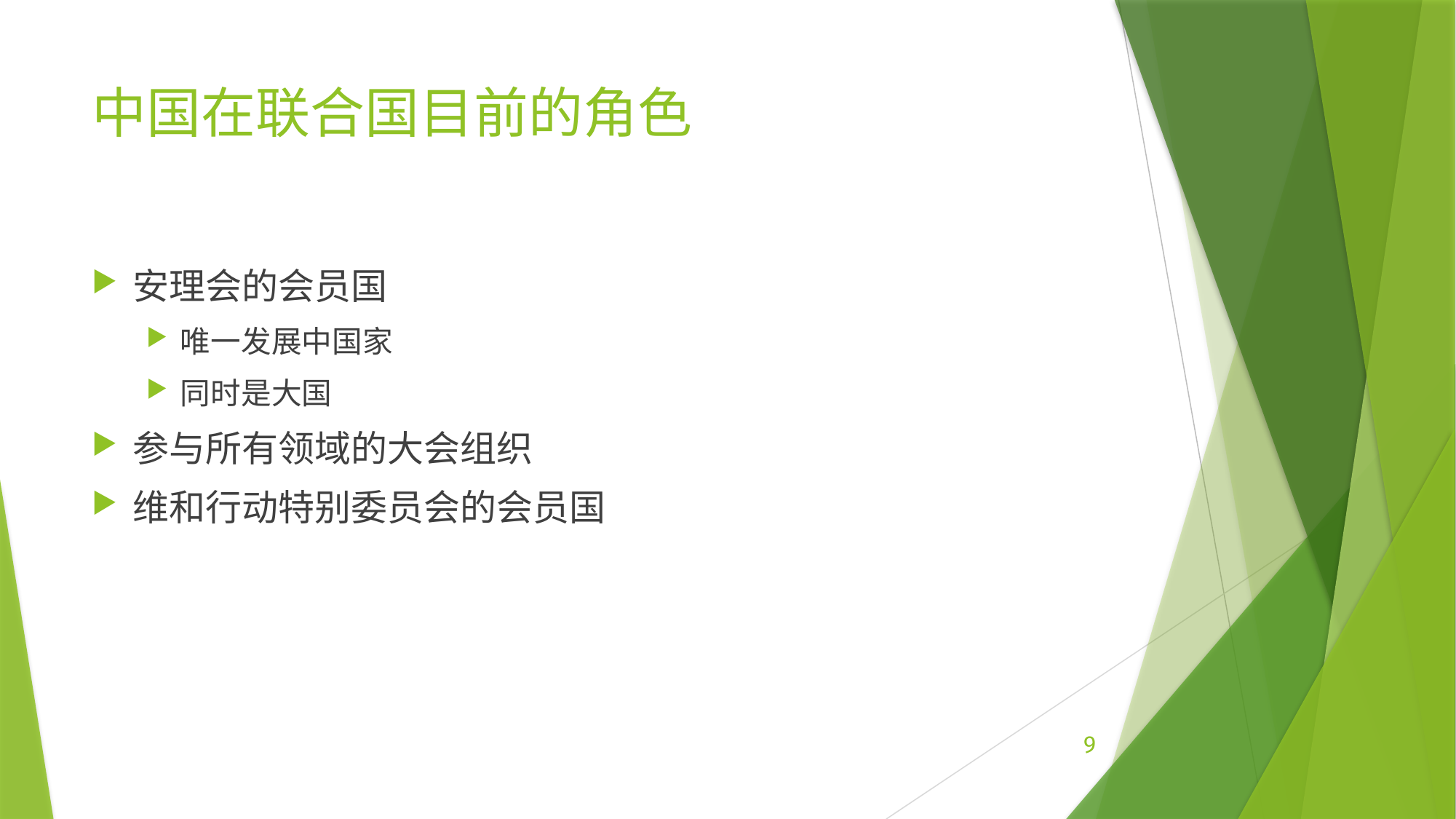

# 中国在联合国目前的角色
安理会的会员国
唯一发展中国家
同时是大国
参与所有领域的大会组织
维和行动特别委员会的会员国
9